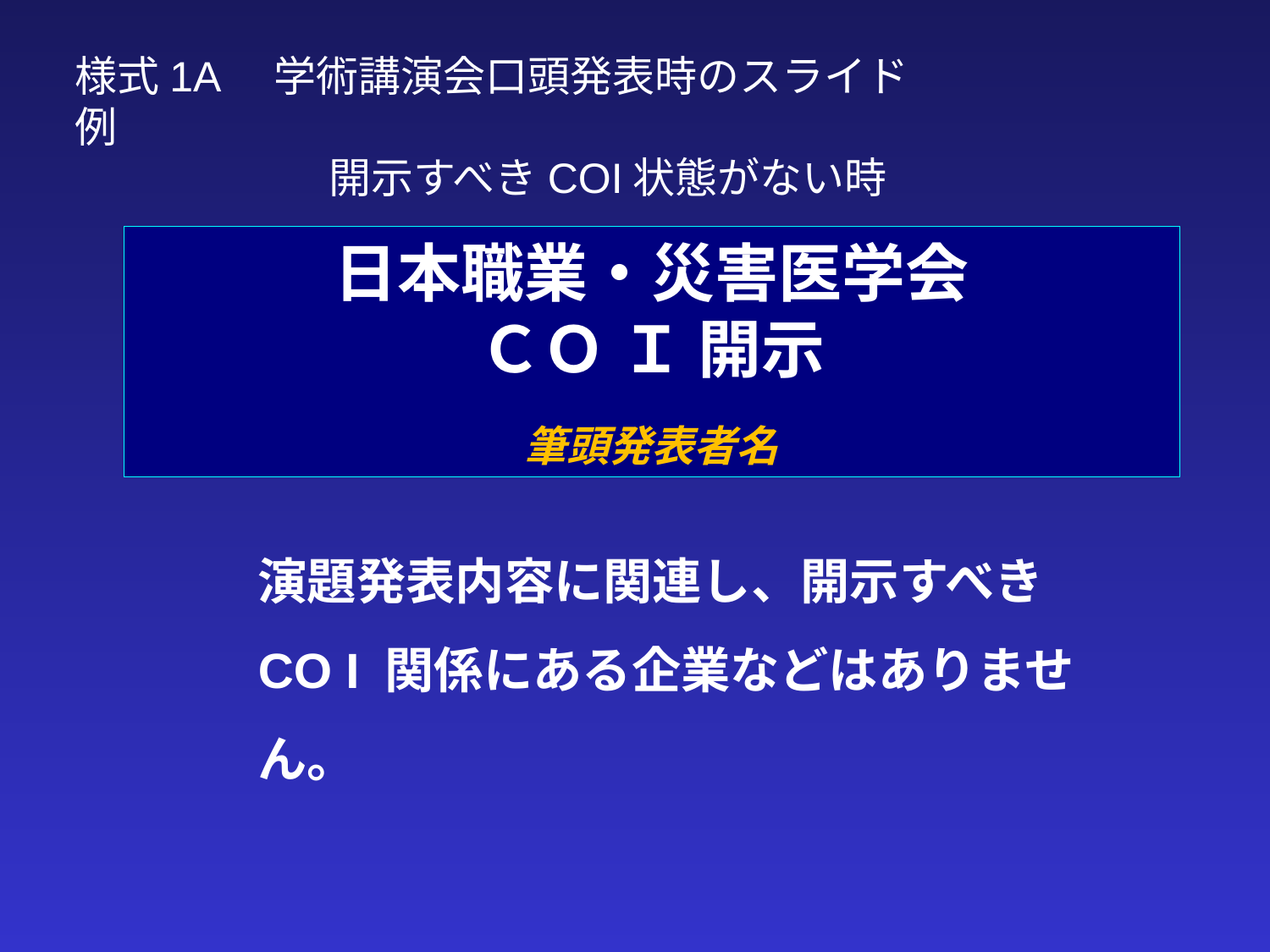

様式1A　学術講演会口頭発表時のスライド例
　　　　　　開示すべきCOI状態がない時
# 日本職業・災害医学会 ＣＯ Ｉ 開示 　 筆頭発表者名
演題発表内容に関連し、開示すべきCO I 関係にある企業などはありません。